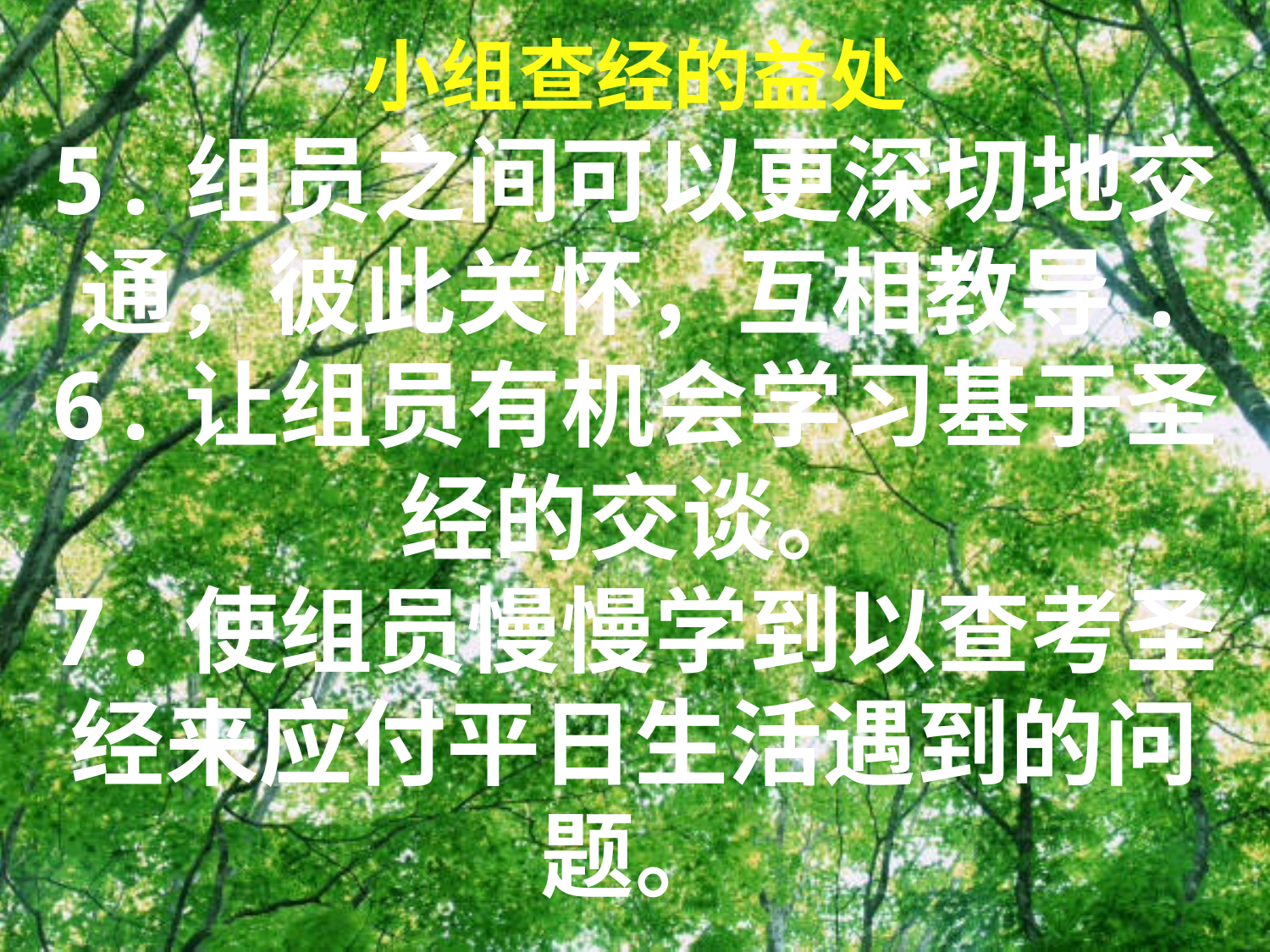

小组查经的益处
5.组员之间可以更深切地交通，彼此关怀，互相教导.
6.让组员有机会学习基于圣经的交谈。
7.使组员慢慢学到以查考圣经来应付平日生活遇到的问题。